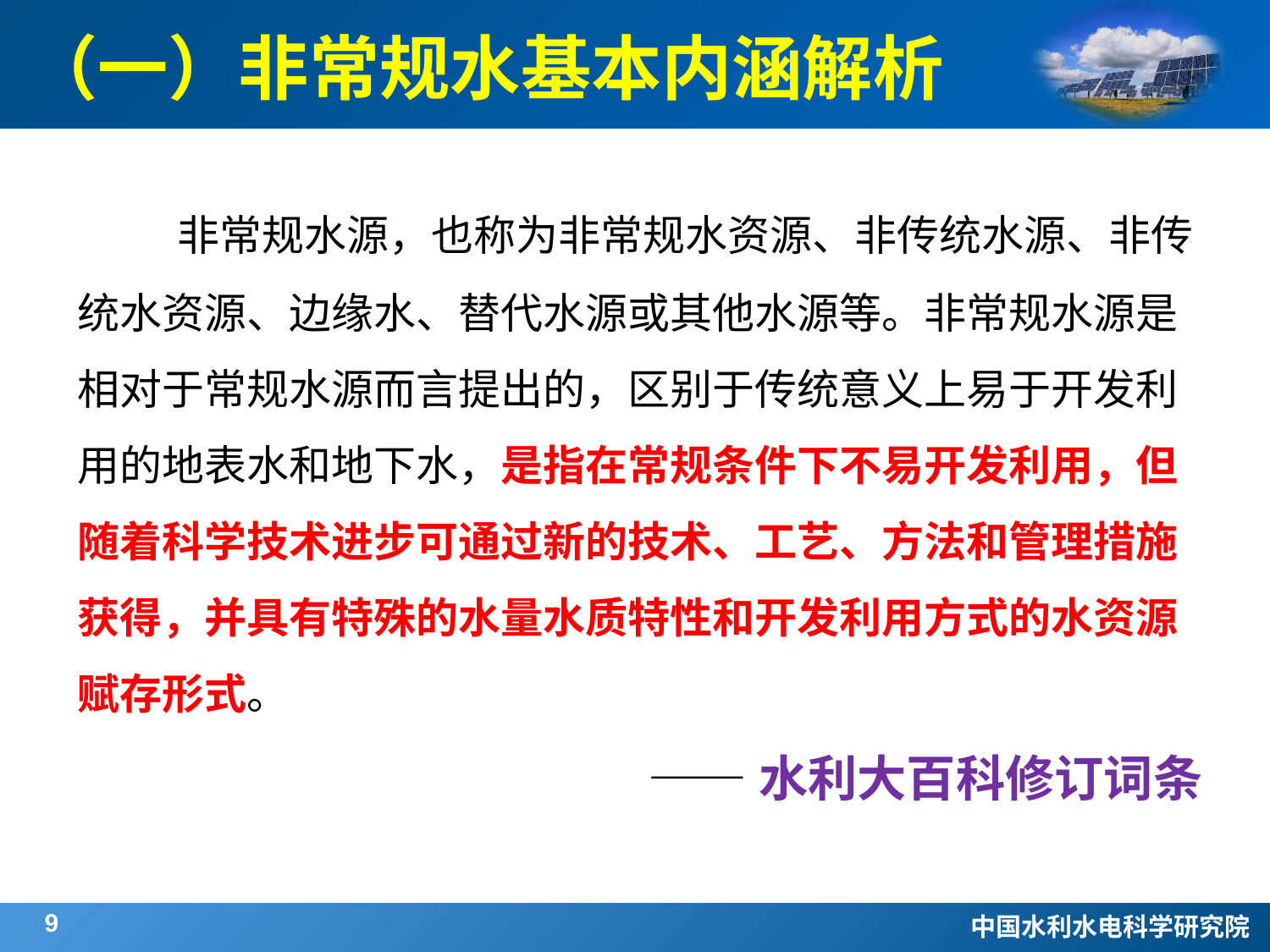

（一）非常规水基本内涵解析
        非常规水源，也称为非常规水资源、非传统水源、非传统水资源、边缘水、替代水源或其他水源等。非常规水源是相对于常规水源而言提出的，区别于传统意义上易于开发利用的地表水和地下水，是指在常规条件下不易开发利用，但随着科学技术进步可通过新的技术、工艺、方法和管理措施获得，并具有特殊的水量水质特性和开发利用方式的水资源赋存形式。
——水利大百科修订词条